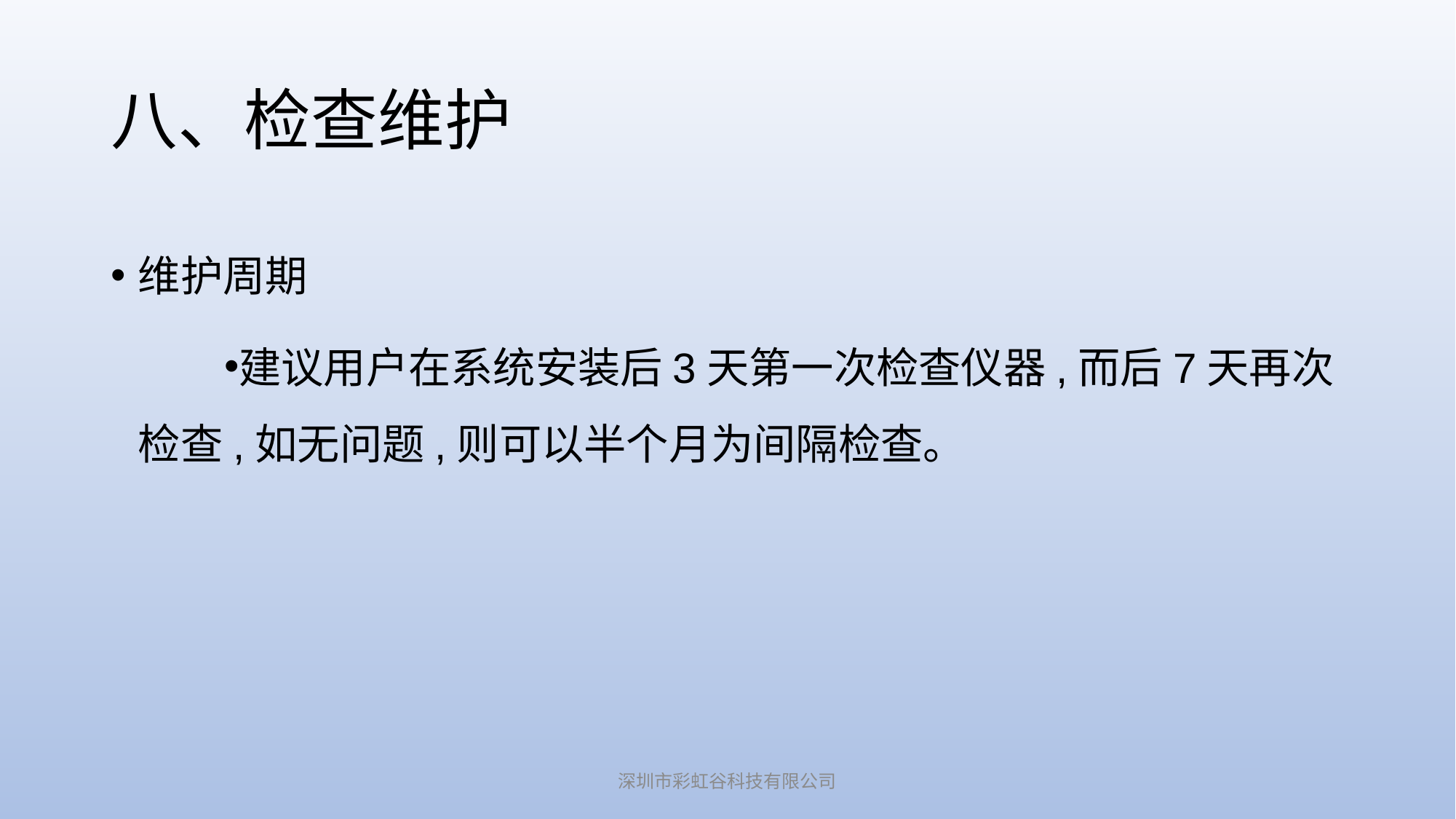

# 八、检查维护
维护周期
建议用户在系统安装后3天第一次检查仪器,而后7天再次检查,如无问题,则可以半个月为间隔检查。

深圳市彩虹谷科技有限公司
21